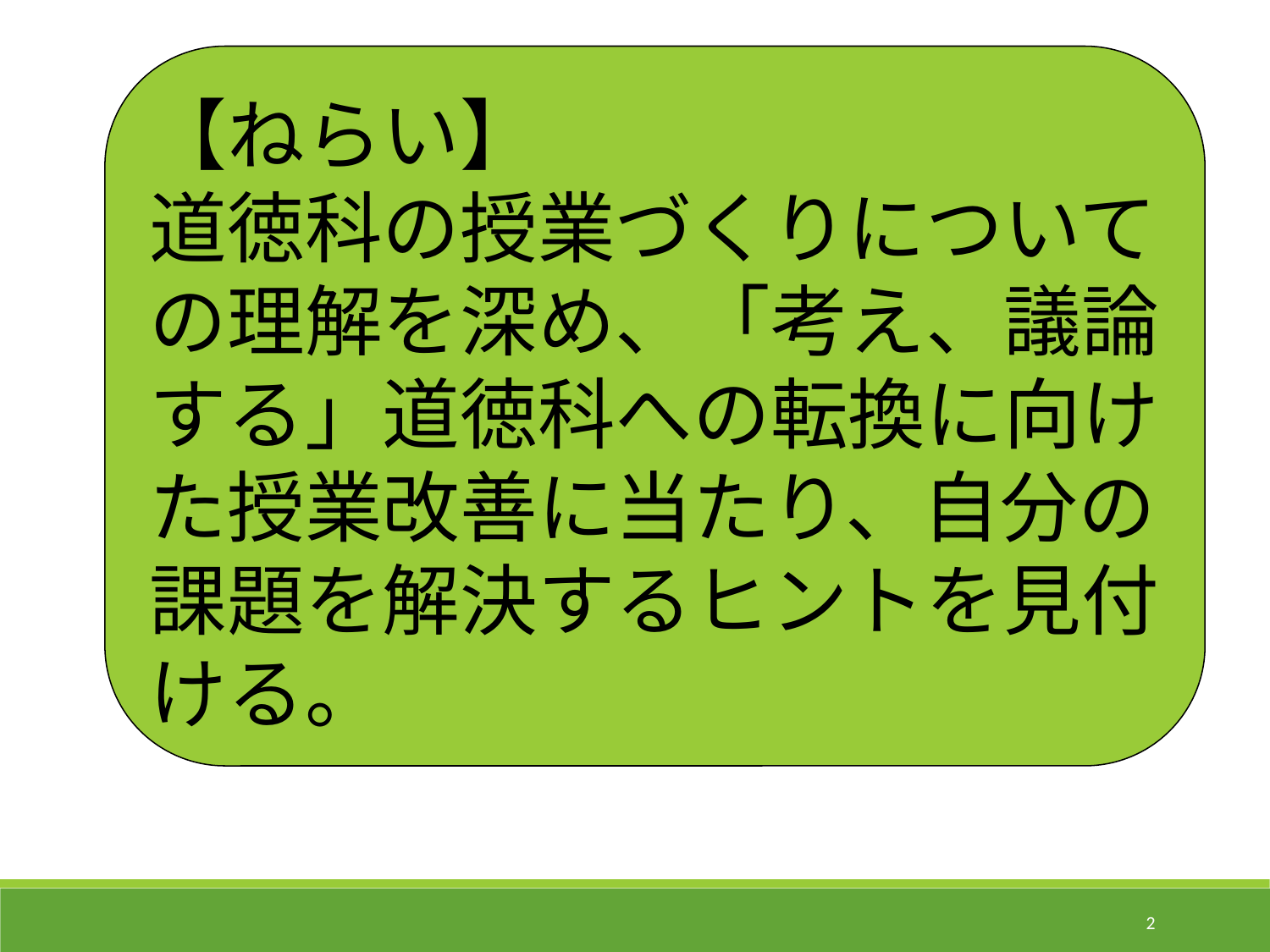

【ねらい】
道徳科の授業づくりについての理解を深め、「考え、議論する」道徳科への転換に向けた授業改善に当たり、自分の課題を解決するヒントを見付ける。
2